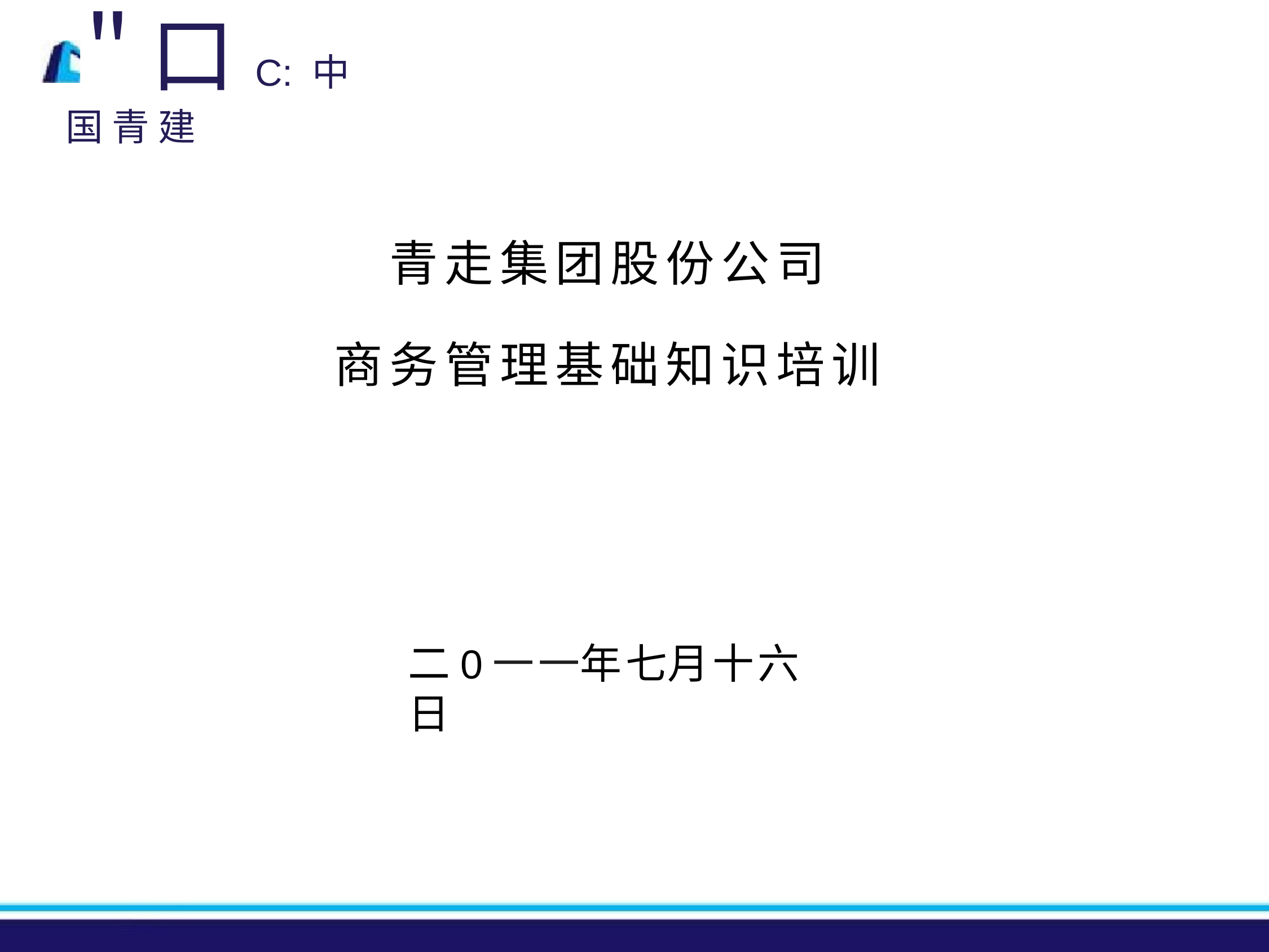

# ＂口C: 中国 青 建

青走集团股份公司
商务管理基础知识培训
二0一一年七月十六日